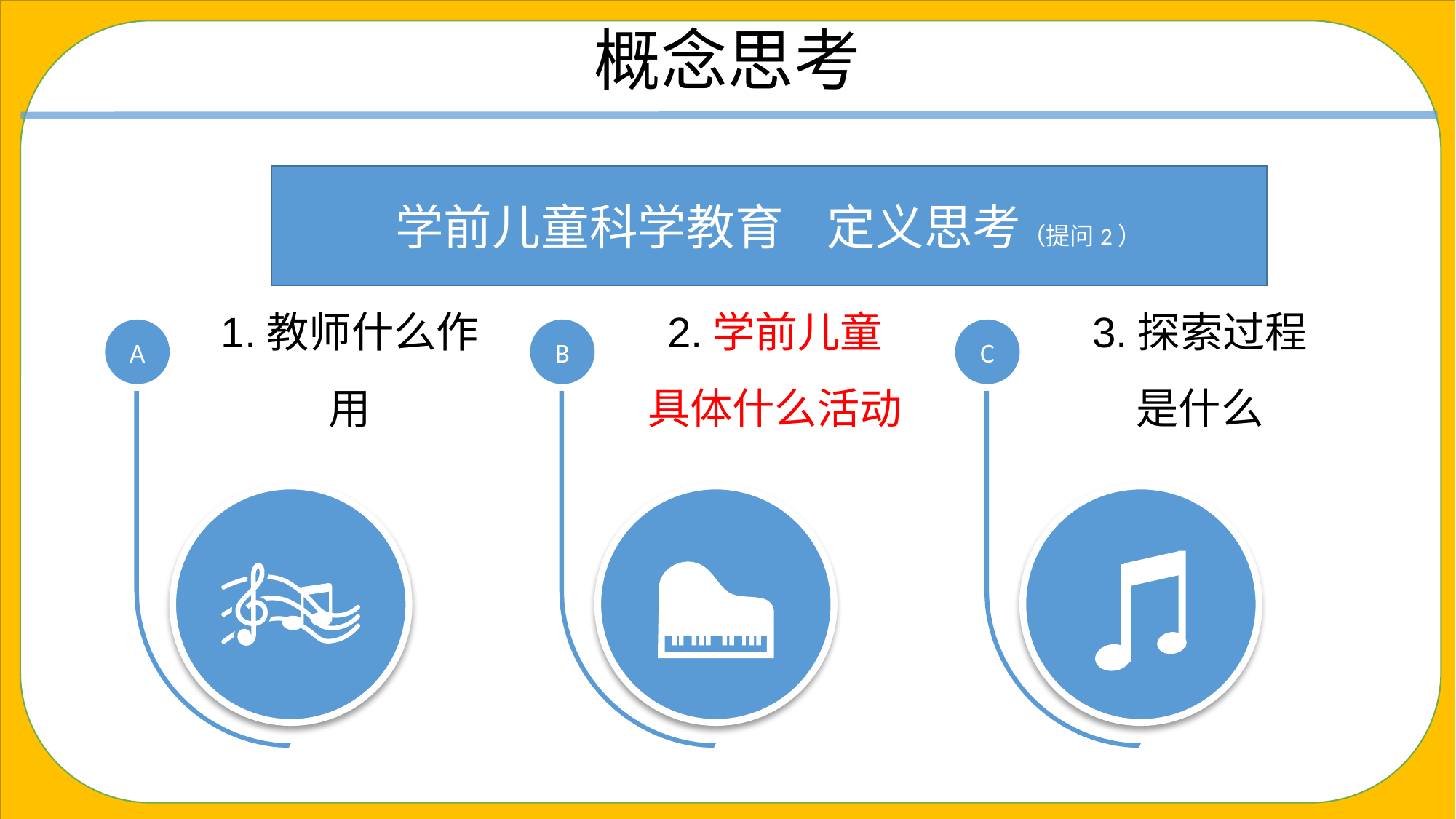

# 概念思考
学前儿童科学教育    定义思考（提问2）
1.教师什么作用
2.学前儿童
具体什么活动
3.探索过程
是什么
A
B
C